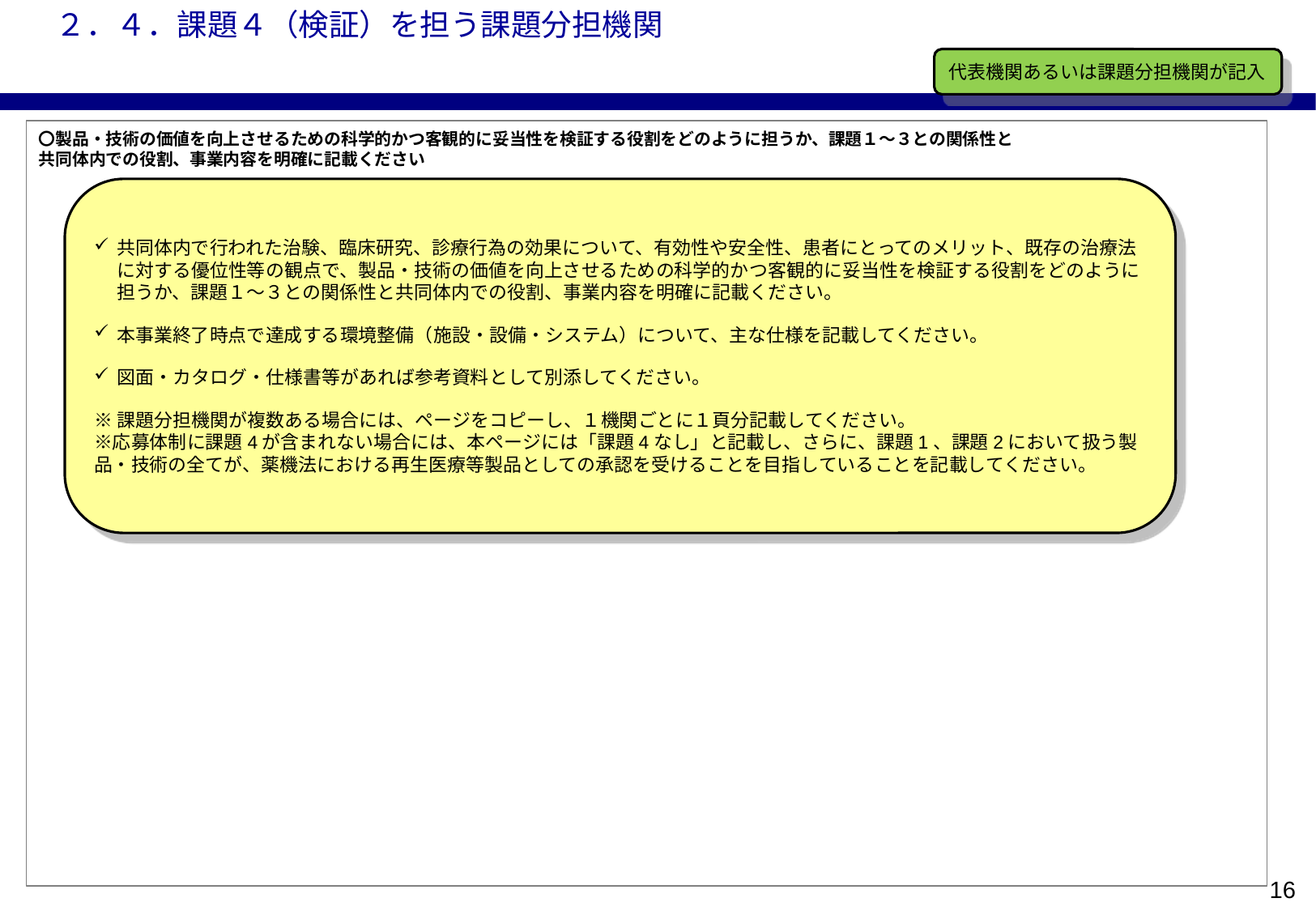

２．４．課題４（検証）を担う課題分担機関
代表機関あるいは課題分担機関が記入

〇製品・技術の価値を向上させるための科学的かつ客観的に妥当性を検証する役割をどのように担うか、課題１～３との関係性と共同体内での役割、事業内容を明確に記載ください
共同体内で行われた治験、臨床研究、診療行為の効果について、有効性や安全性、患者にとってのメリット、既存の治療法に対する優位性等の観点で、製品・技術の価値を向上させるための科学的かつ客観的に妥当性を検証する役割をどのように担うか、課題１～３との関係性と共同体内での役割、事業内容を明確に記載ください。
本事業終了時点で達成する環境整備（施設・設備・システム）について、主な仕様を記載してください。
図面・カタログ・仕様書等があれば参考資料として別添してください。
※課題分担機関が複数ある場合には、ページをコピーし、１機関ごとに１頁分記載してください。
※応募体制に課題4が含まれない場合には、本ページには「課題4なし」と記載し、さらに、課題1、課題2において扱う製品・技術の全てが、薬機法における再生医療等製品としての承認を受けることを目指していることを記載してください。